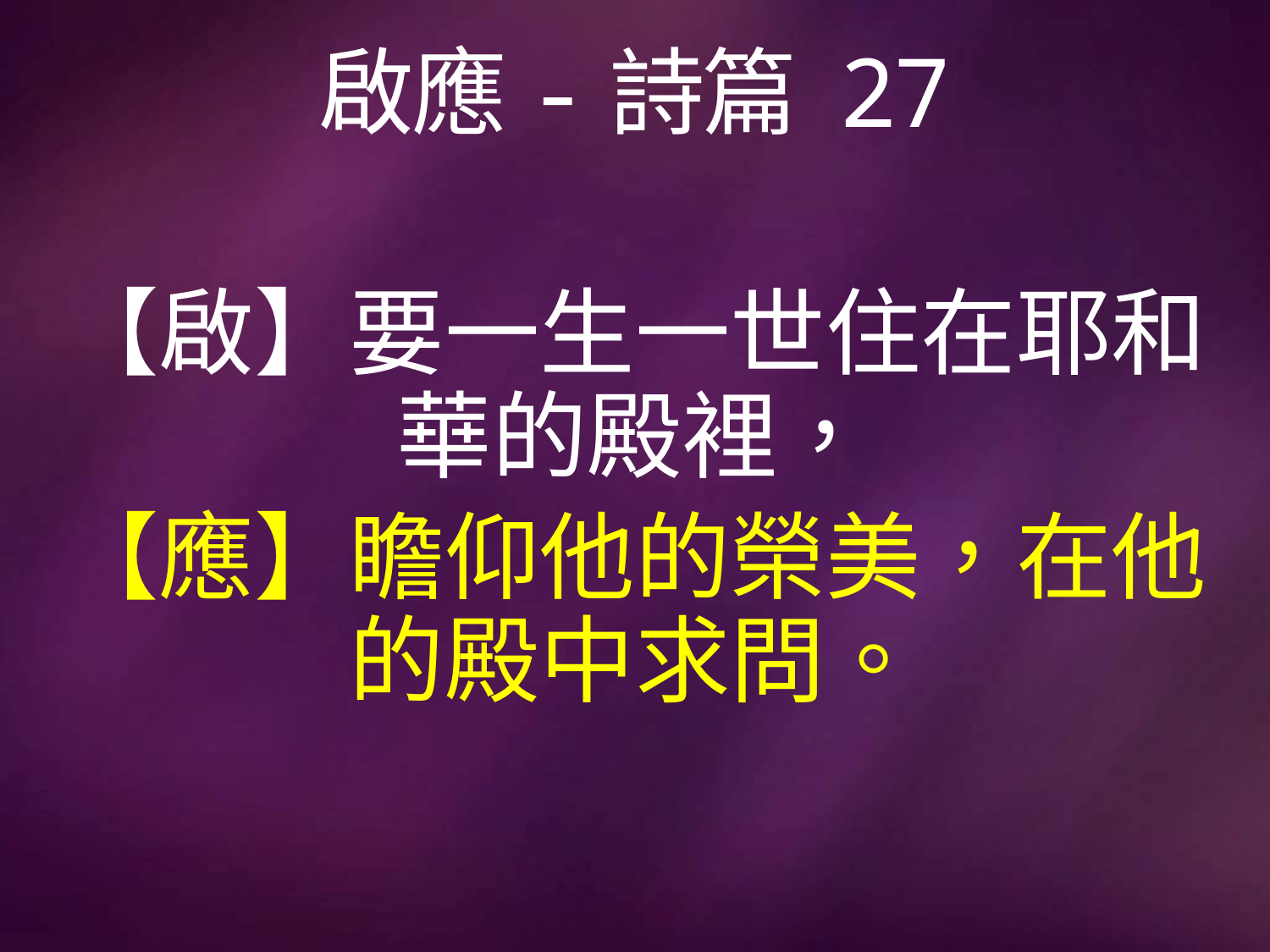

# 啟應-詩篇 27
【啟】要一生一世住在耶和華的殿裡，
【應】瞻仰他的榮美，在他的殿中求問。